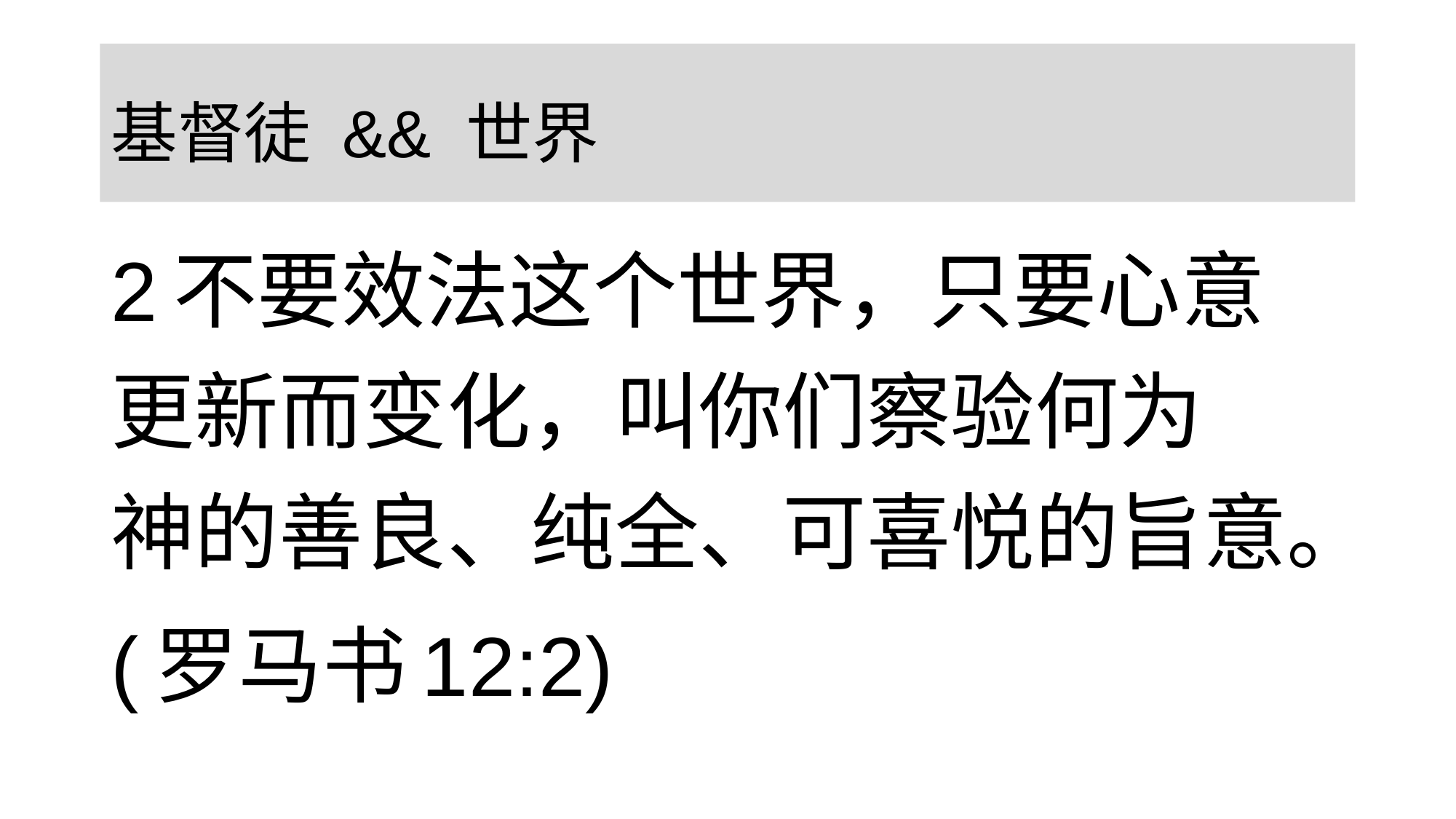

# 基督徒 && 世界
2不要效法这个世界，只要心意更新而变化，叫你们察验何为　神的善良、纯全、可喜悦的旨意。
(罗马书12:2)